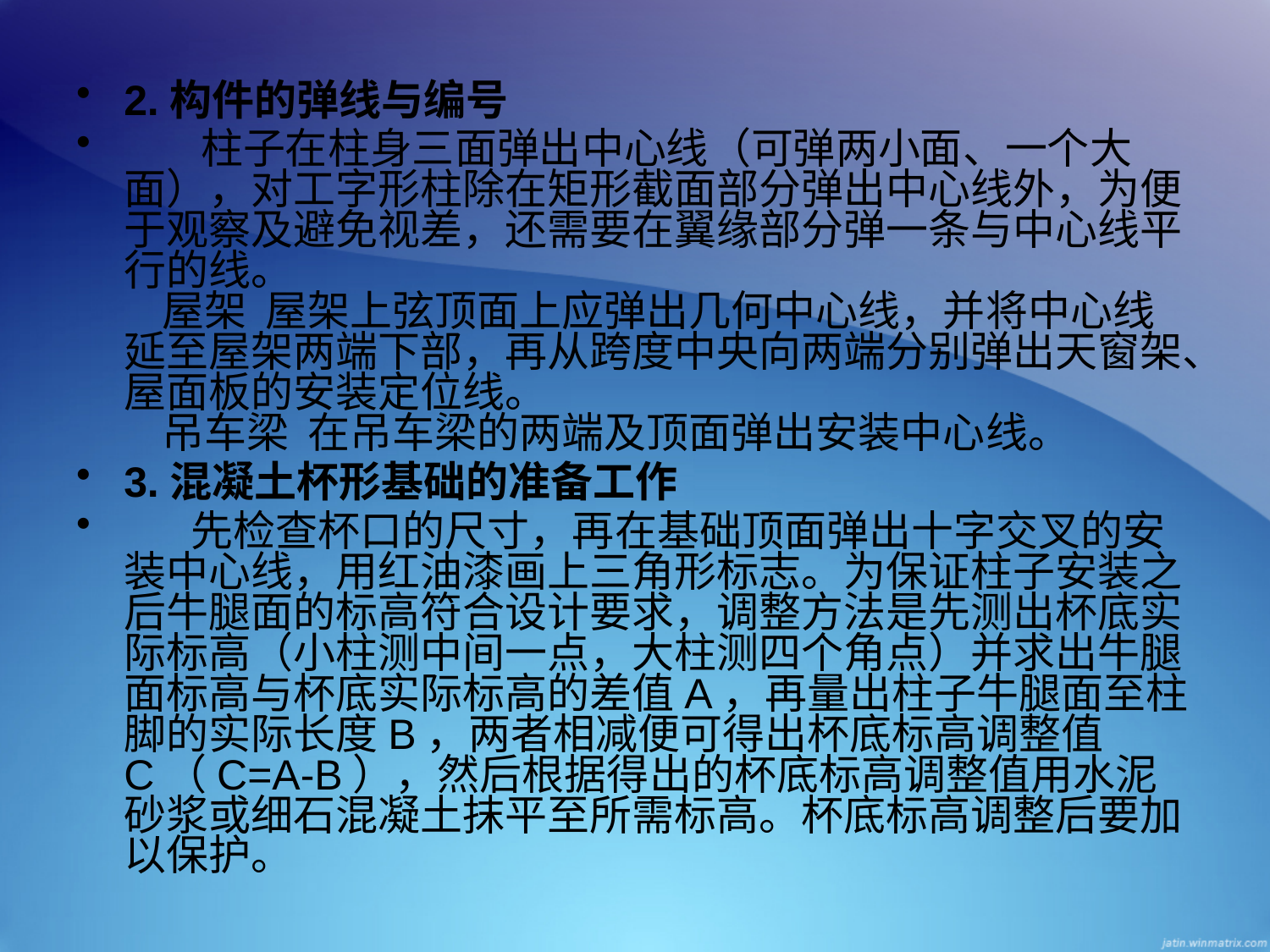

2.构件的弹线与编号
       柱子在柱身三面弹出中心线（可弹两小面、一个大面），对工字形柱除在矩形截面部分弹出中心线外，为便于观察及避免视差，还需要在翼缘部分弹一条与中心线平行的线。
    屋架  屋架上弦顶面上应弹出几何中心线，并将中心线延至屋架两端下部，再从跨度中央向两端分别弹出天窗架、屋面板的安装定位线。
    吊车梁  在吊车梁的两端及顶面弹出安装中心线。
3.混凝土杯形基础的准备工作
      先检查杯口的尺寸，再在基础顶面弹出十字交叉的安装中心线，用红油漆画上三角形标志。为保证柱子安装之后牛腿面的标高符合设计要求，调整方法是先测出杯底实际标高（小柱测中间一点，大柱测四个角点）并求出牛腿面标高与杯底实际标高的差值A，再量出柱子牛腿面至柱脚的实际长度B，两者相减便可得出杯底标高调整值C（C=A-B），然后根据得出的杯底标高调整值用水泥砂浆或细石混凝土抹平至所需标高。杯底标高调整后要加以保护。